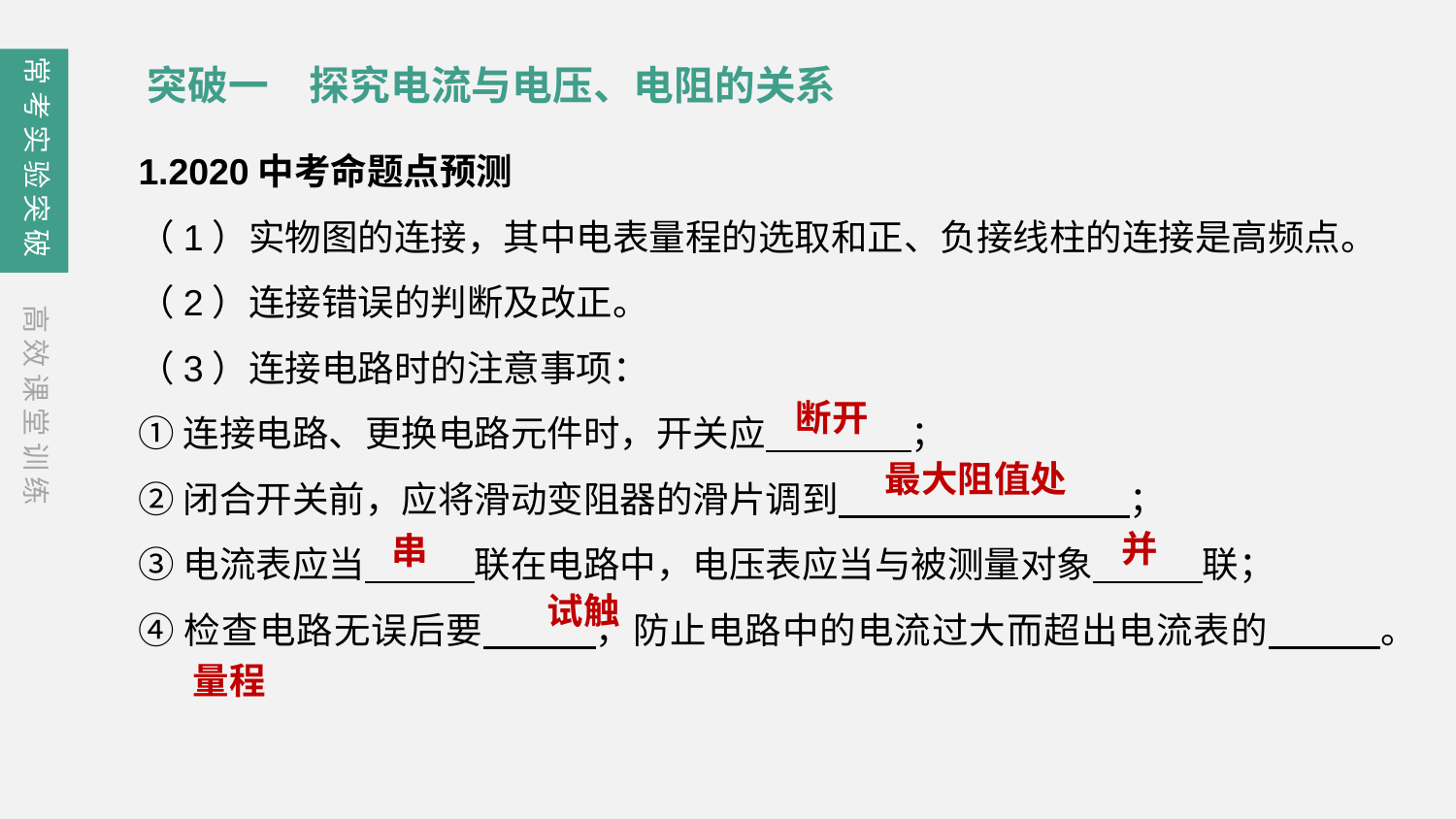

常考实验突破

突破一　探究电流与电压、电阻的关系
1.2020中考命题点预测
（1）实物图的连接，其中电表量程的选取和正、负接线柱的连接是高频点。
（2）连接错误的判断及改正。
（3）连接电路时的注意事项：
①连接电路、更换电路元件时，开关应　　　　；
②闭合开关前，应将滑动变阻器的滑片调到　　　　　　　　；
③电流表应当　　　联在电路中，电压表应当与被测量对象　　　联；
④检查电路无误后要　　　，防止电路中的电流过大而超出电流表的　　　。
高效课堂训练
断开
最大阻值处
并
串
试触
量程